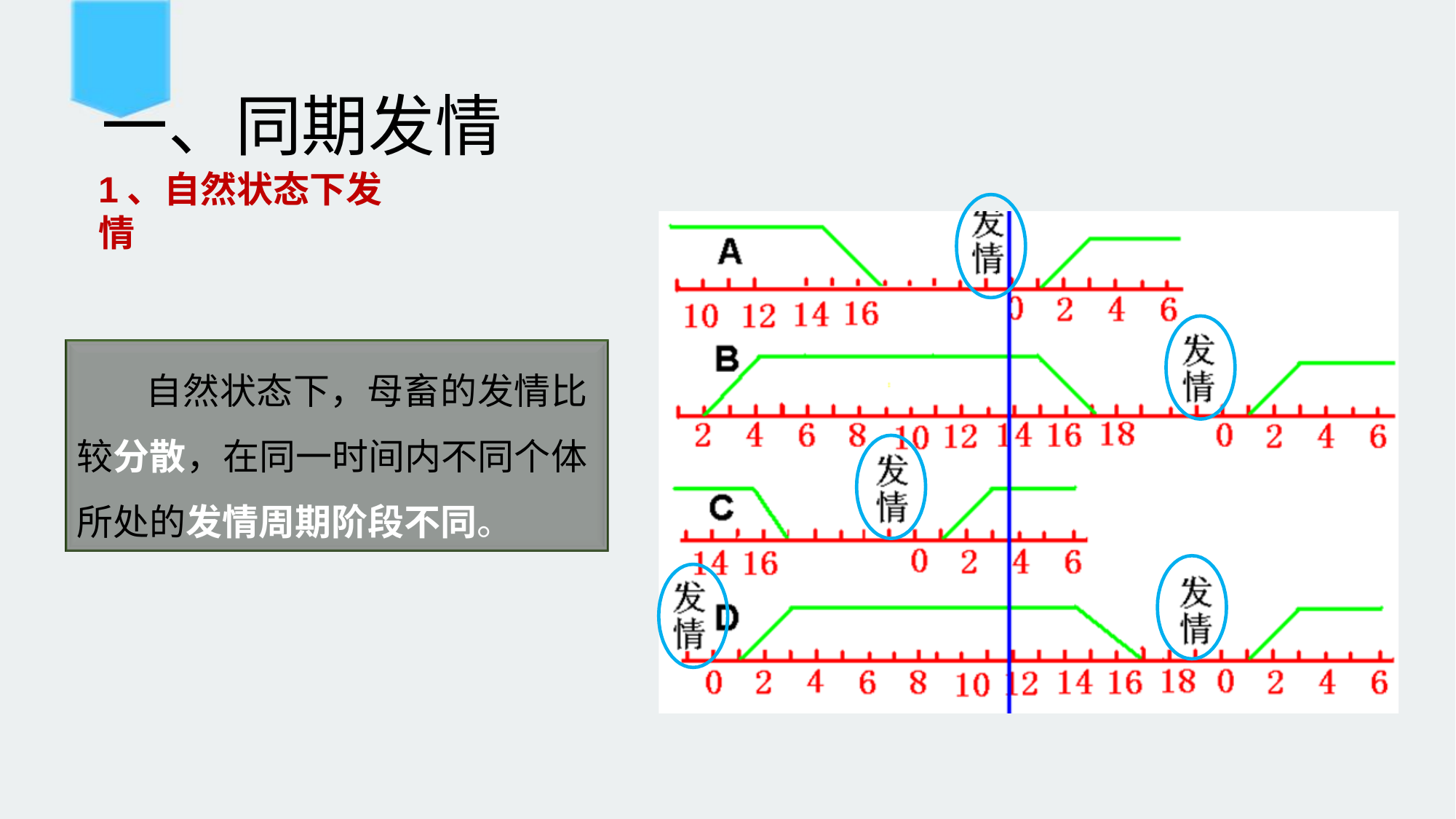

# 一、同期发情

1、自然状态下发情

自然状态下，母畜的发情比 较分散，在同一时间内不同个体 所处的发情周期阶段不同。